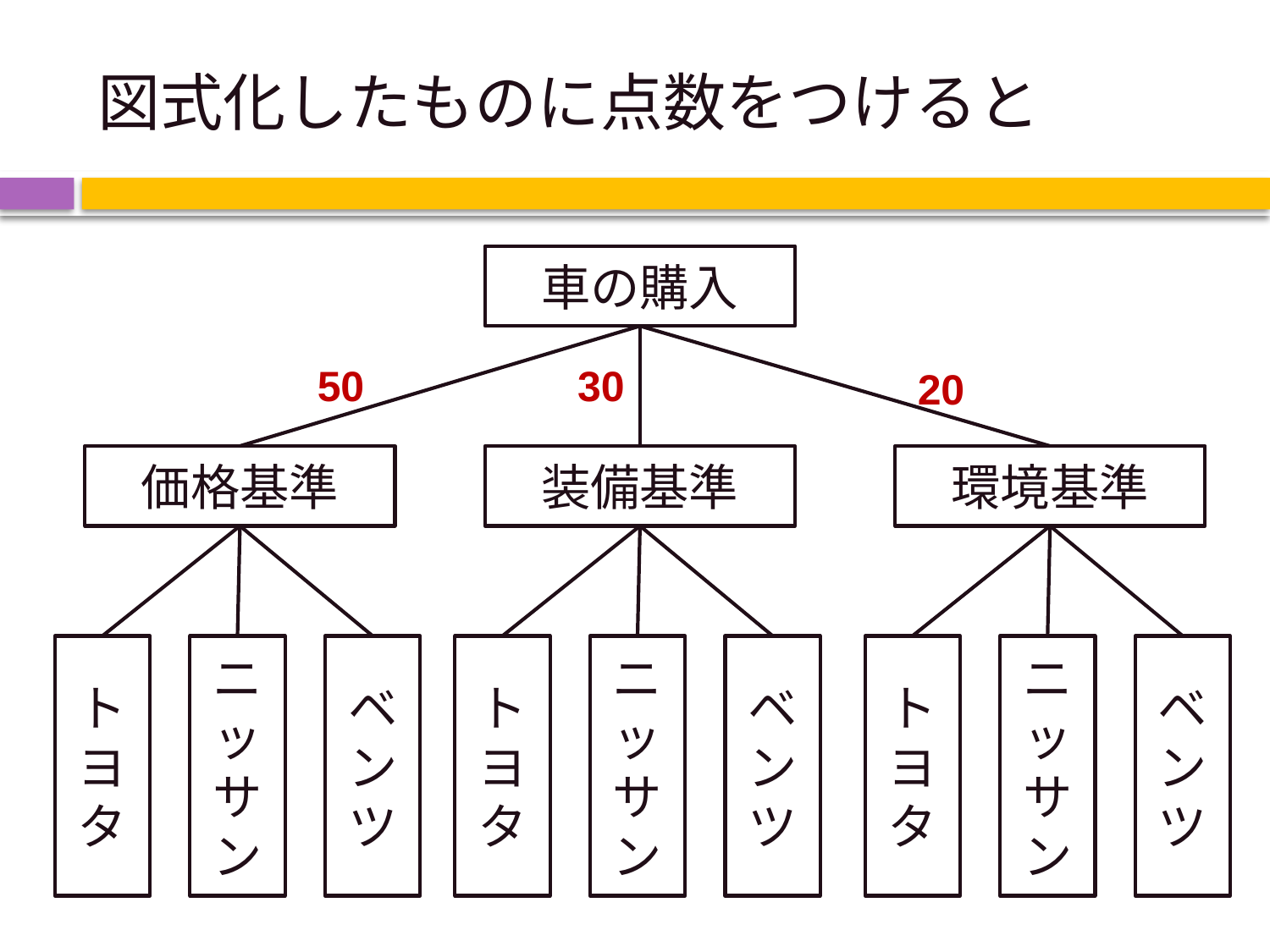

# 図式化したものに点数をつけると
車の購入
50
30
20
価格基準
装備基準
環境基準
トヨタ
ニッサン
ベンツ
トヨタ
ニッサン
ベンツ
トヨタ
ニッサン
ベンツ